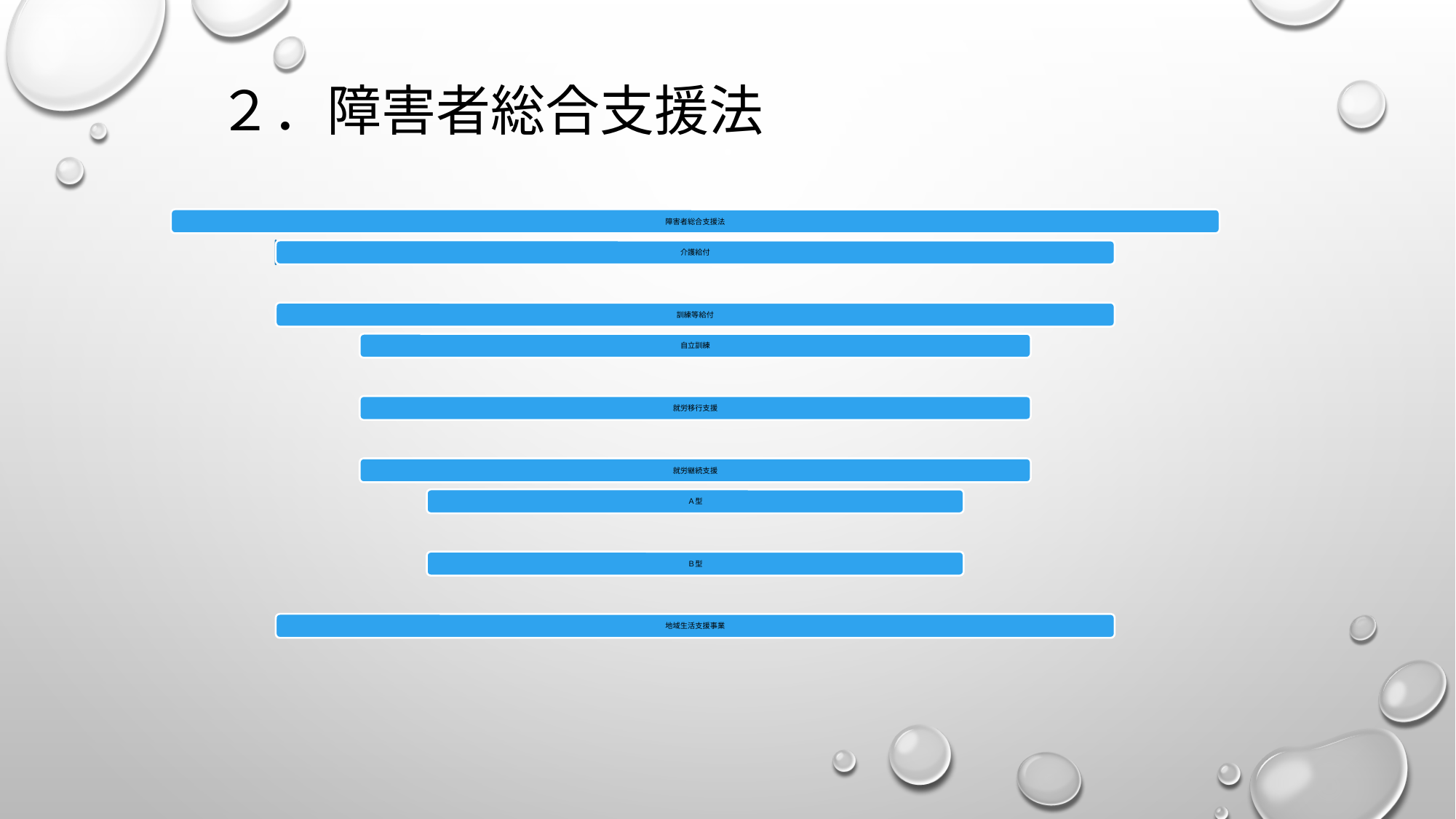

２．障害者総合支援法
障害者総合支援法
介護給付
地域生活支援事業
訓練等給付
自立訓練
就労移行支援
就労継続支援
Ｂ型
Ａ型